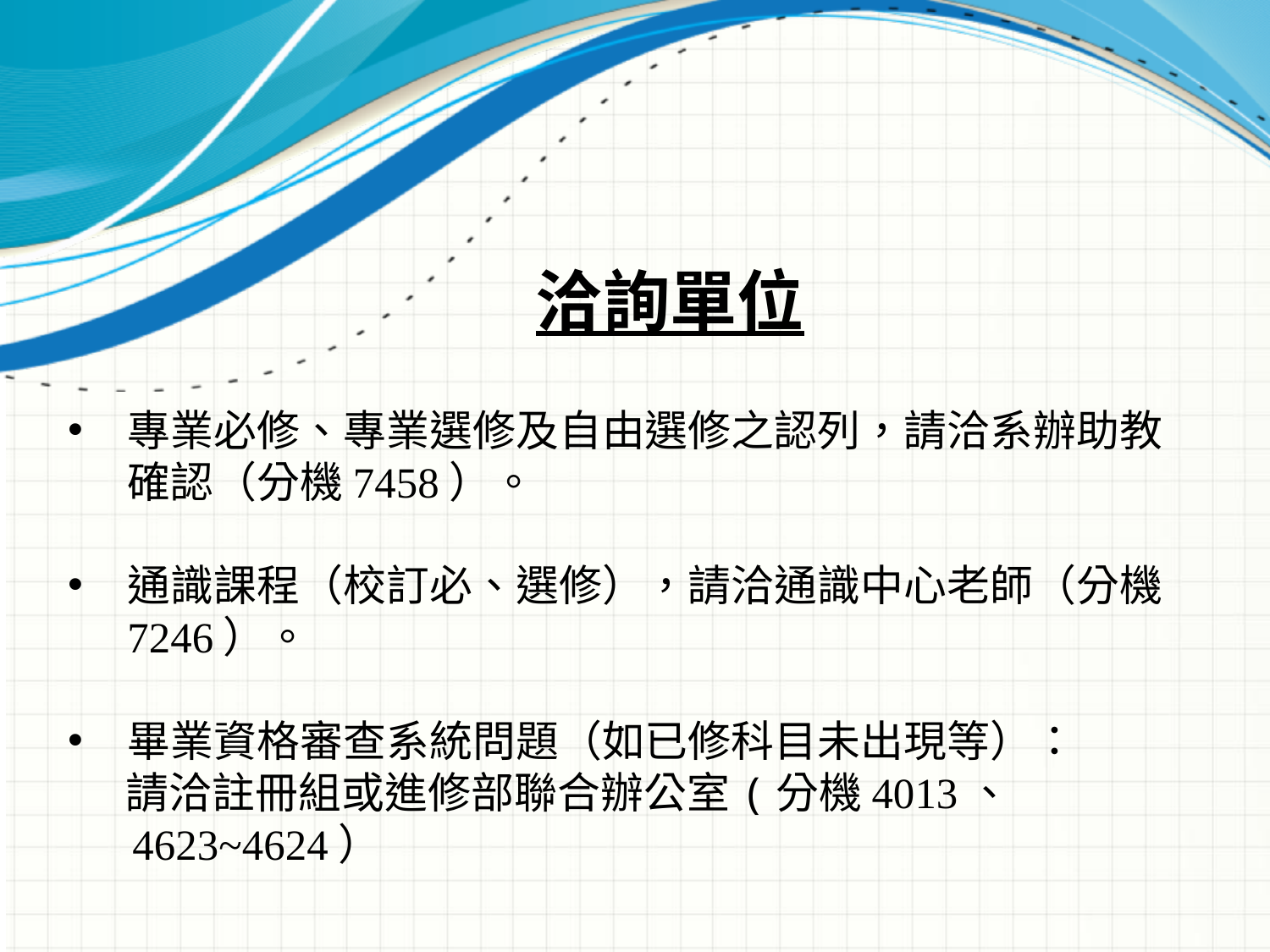

# 洽詢單位
專業必修、專業選修及自由選修之認列，請洽系辦助教確認（分機7458）。

通識課程（校訂必、選修），請洽通識中心老師（分機7246）。

畢業資格審查系統問題（如已修科目未出現等）：
     請洽註冊組或進修部聯合辦公室(分機4013、
      4623~4624）